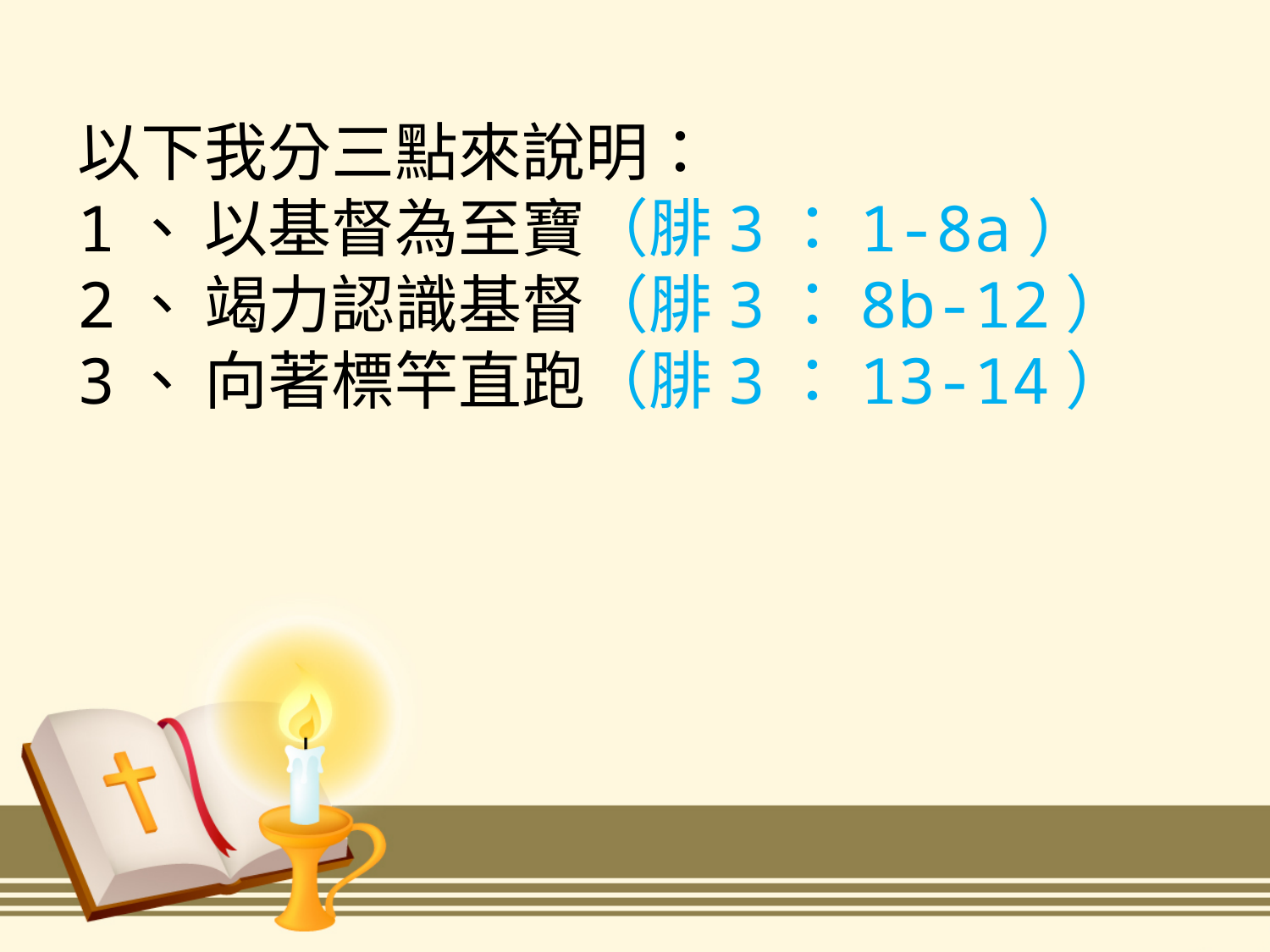

以下我分三點來說明：
1、	以基督為至寶（腓3：1-8a）
2、	竭力認識基督（腓3：8b-12）
3、	向著標竿直跑（腓3：13-14）